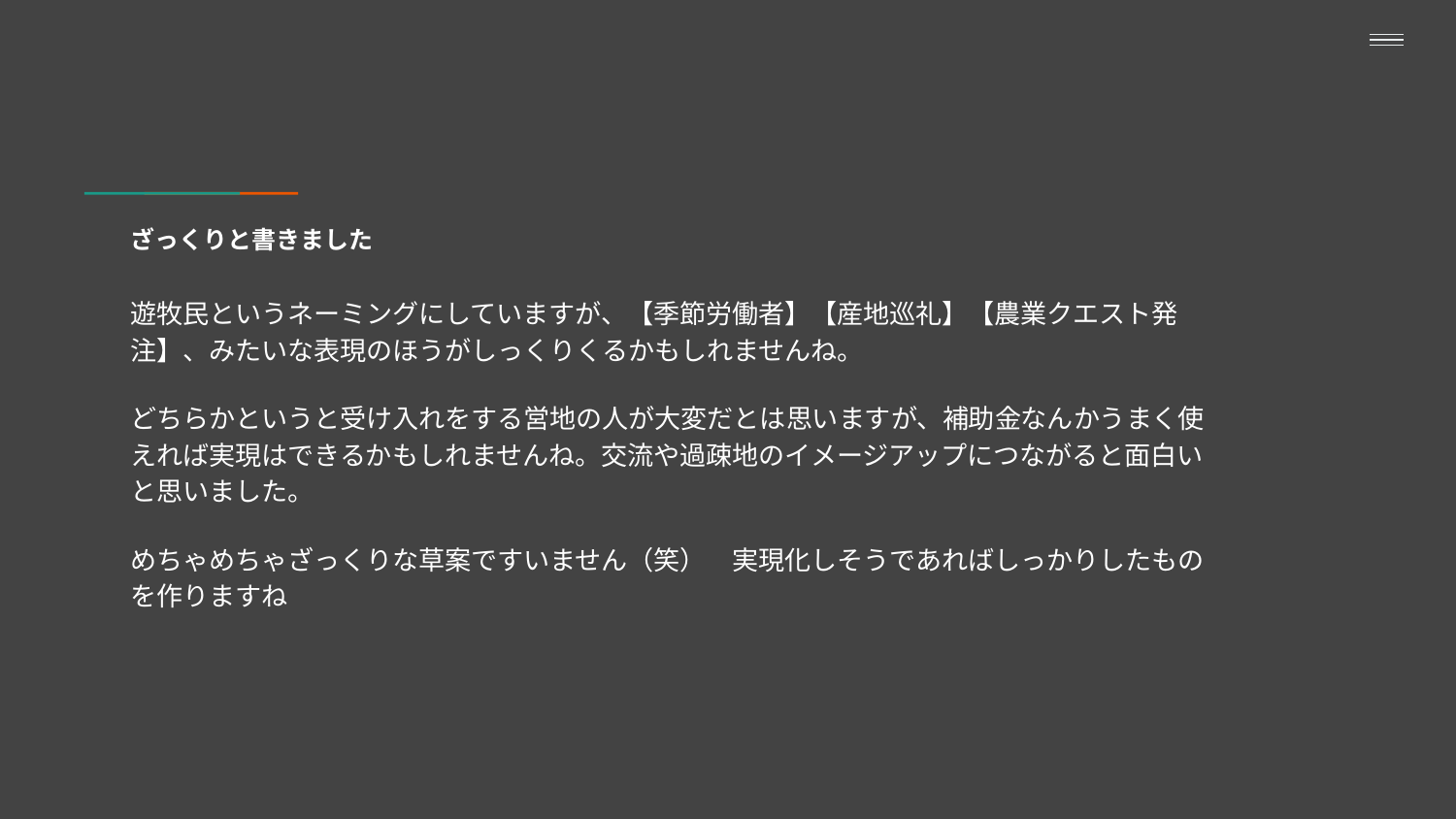

# ざっくりと書きました
遊牧民というネーミングにしていますが、【季節労働者】【産地巡礼】【農業クエスト発注】、みたいな表現のほうがしっくりくるかもしれませんね。
どちらかというと受け入れをする営地の人が大変だとは思いますが、補助金なんかうまく使えれば実現はできるかもしれませんね。交流や過疎地のイメージアップにつながると面白いと思いました。
めちゃめちゃざっくりな草案ですいません（笑）　実現化しそうであればしっかりしたものを作りますね